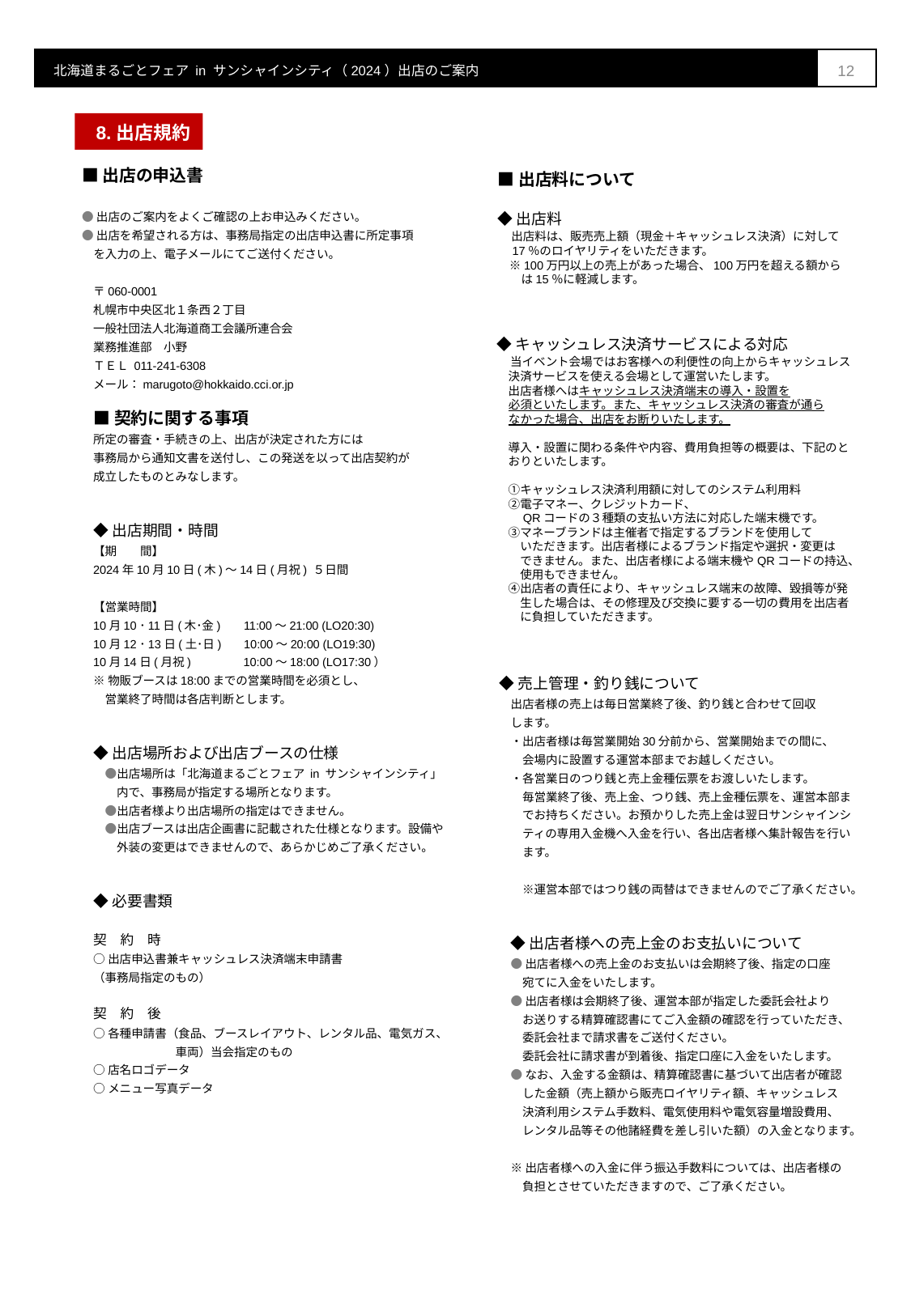

12

8.出店規約
■出店の申込書

●出店のご案内をよくご確認の上お申込みください。
●出店を希望される方は、事務局指定の出店申込書に所定事項
　を入力の上、電子メールにてご送付ください。

〒060-0001
札幌市中央区北１条西２丁目
一般社団法人北海道商工会議所連合会
業務推進部　小野
ＴＥＬ 011-241-6308
メール：marugoto@hokkaido.cci.or.jp

■契約に関する事項
所定の審査・手続きの上、出店が決定された方には
事務局から通知文書を送付し、この発送を以って出店契約が
成立したものとみなします。

◆出店期間・時間
【期　　間】
2024年10月10日(木)～14日(月祝) ５日間

【営業時間】
10月10･11日(木･金) 　 11:00～21:00 (LO20:30)
10月12･13日(土･日)　  10:00～20:00 (LO19:30)
10月14日(月祝)　　　　10:00～18:00 (LO17:30）
※物販ブースは18:00までの営業時間を必須とし、
　営業終了時間は各店判断とします。

◆出店場所および出店ブースの仕様
　●出店場所は「北海道まるごとフェア in サンシャインシティ」
　　内で、事務局が指定する場所となります。
　●出店者様より出店場所の指定はできません。
　●出店ブースは出店企画書に記載された仕様となります。設備や
　　外装の変更はできませんので、あらかじめご了承ください。

◆必要書類

契　約　時
○出店申込書兼キャッシュレス決済端末申請書
（事務局指定のもの）

契　約　後
○各種申請書（食品、ブースレイアウト、レンタル品、電気ガス、
　　　　　　　車両）当会指定のもの
○店名ロゴデータ
○メニュー写真データ
■出店料について

◆出店料
　出店料は、販売売上額（現金＋キャッシュレス決済）に対して
　17％のロイヤリティをいただきます。
　※100万円以上の売上があった場合、100万円を超える額から
　　は15％に軽減します。
◆キャッシュレス決済サービスによる対応
　当イベント会場ではお客様への利便性の向上からキャッシュレス
　決済サービスを使える会場として運営いたします。
　出店者様へはキャッシュレス決済端末の導入・設置を
　必須といたします。また、キャッシュレス決済の審査が通ら
　なかった場合、出店をお断りいたします。

　導入・設置に関わる条件や内容、費用負担等の概要は、下記のと
　おりといたします。

　①キャッシュレス決済利⽤額に対してのシステム利⽤料
　②電子マネー、クレジットカード、
　　QRコードの３種類の支払い方法に対応した端末機です。
　③マネーブランドは主催者で指定するブランドを使用して
　　いただきます。出店者様によるブランド指定や選択・変更は
　　できません。また、出店者様による端末機やQRコードの持込、
　　使用もできません。
　④出店者の責任により、キャッシュレス端末の故障、毀損等が発
　　生した場合は、その修理及び交換に要する一切の費用を出店者
　　に負担していただきます。
◆売上管理・釣り銭について
出店者様の売上は毎日営業終了後、釣り銭と合わせて回収
します。
・出店者様は毎営業開始30分前から、営業開始までの間に、
　会場内に設置する運営本部までお越しください。
・各営業日のつり銭と売上金種伝票をお渡しいたします。
　毎営業終了後、売上金、つり銭、売上金種伝票を、運営本部ま
　でお持ちください。お預かりした売上金は翌日サンシャインシ
　ティの専用入金機へ入金を行い、各出店者様へ集計報告を行い
　ます。

　※運営本部ではつり銭の両替はできませんのでご了承ください。

◆出店者様への売上金のお支払いについて
●出店者様への売上金のお支払いは会期終了後、指定の口座
　宛てに入金をいたします。
●出店者様は会期終了後、運営本部が指定した委託会社より
　お送りする精算確認書にてご入金額の確認を行っていただき、
　委託会社まで請求書をご送付ください。
　委託会社に請求書が到着後、指定口座に入金をいたします。
●なお、入金する金額は、精算確認書に基づいて出店者が確認
　した金額（売上額から販売ロイヤリティ額、キャッシュレス
　決済利用システム手数料、電気使用料や電気容量増設費用、
　レンタル品等その他諸経費を差し引いた額）の入金となります。

※出店者様への入金に伴う振込手数料については、出店者様の
　負担とさせていただきますので、ご了承ください。